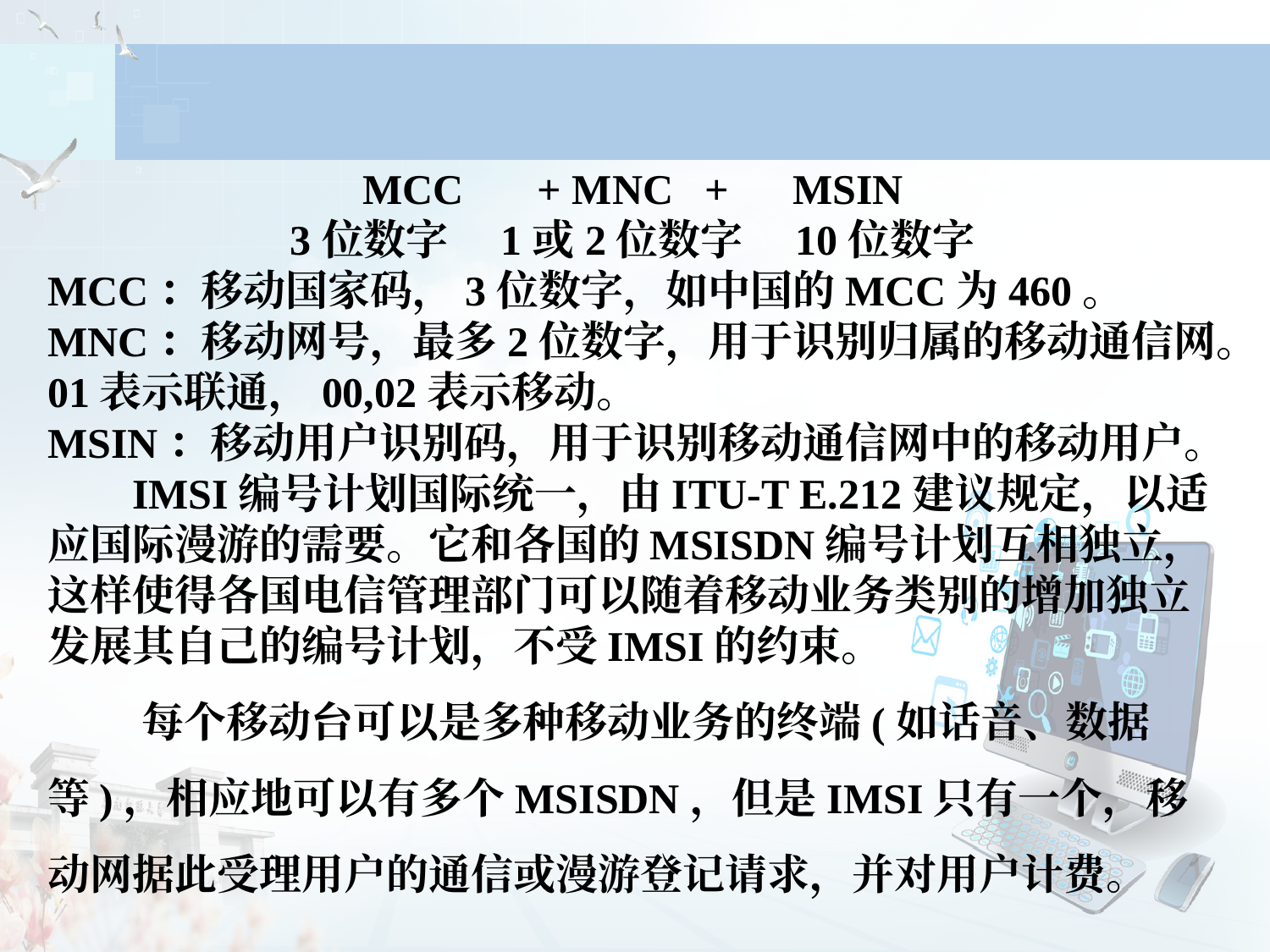

MCC       + MNC   +      MSIN
3位数字    1或2位数字    10位数字
MCC：移动国家码，3位数字，如中国的MCC为460。
MNC：移动网号，最多2位数字，用于识别归属的移动通信网。01表示联通，00,02表示移动。
MSIN：移动用户识别码，用于识别移动通信网中的移动用户。
        IMSI编号计划国际统一，由ITU-T E.212建议规定，以适应国际漫游的需要。它和各国的MSISDN编号计划互相独立，这样使得各国电信管理部门可以随着移动业务类别的增加独立发展其自己的编号计划，不受IMSI的约束。
        每个移动台可以是多种移动业务的终端(如话音、数据等)，相应地可以有多个MSISDN，但是IMSI只有一个，移动网据此受理用户的通信或漫游登记请求，并对用户计费。